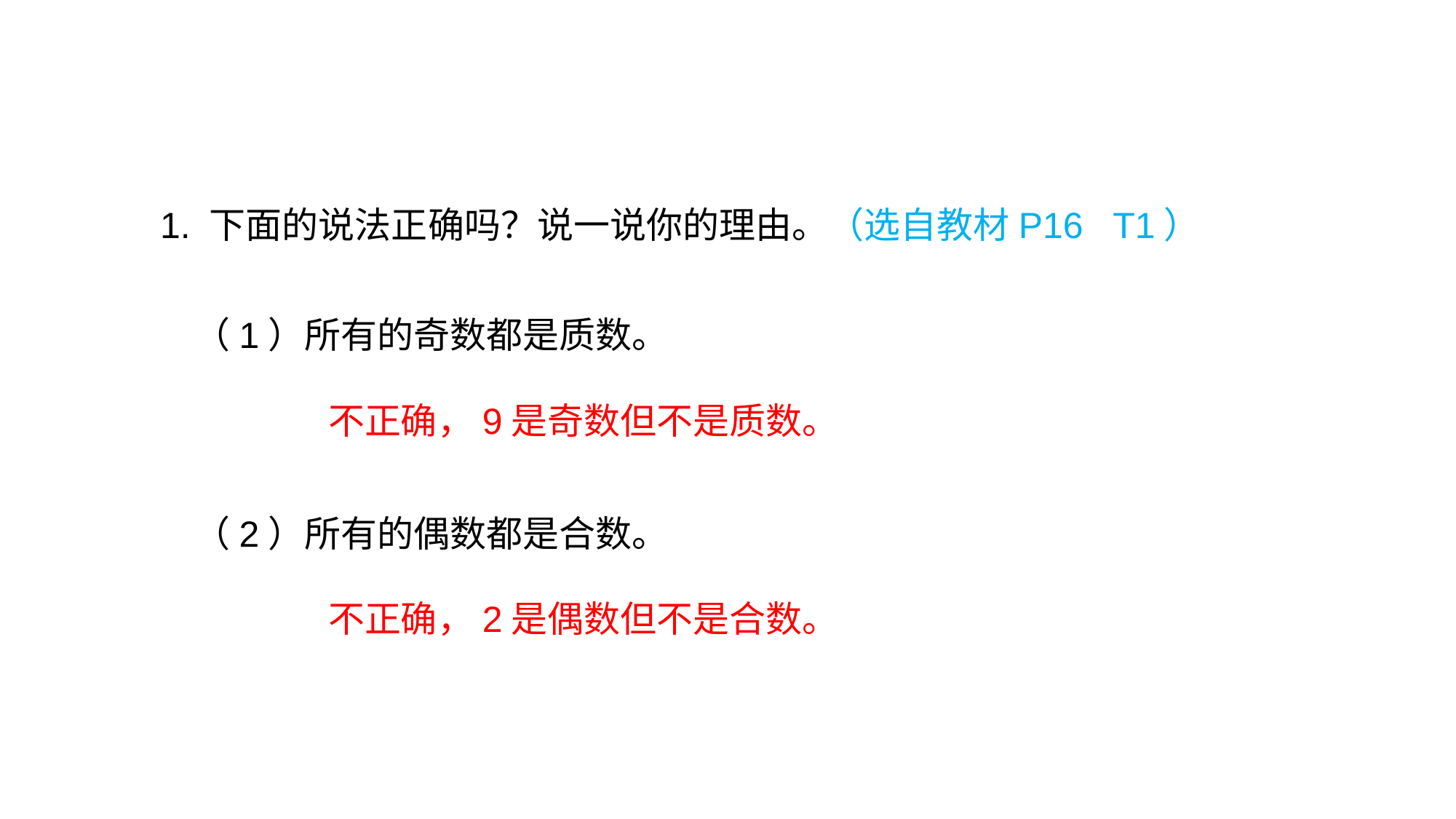

巩固练习
1. 下面的说法正确吗？说一说你的理由。（选自教材P16   T1）
（1）所有的奇数都是质数。
不正确，9是奇数但不是质数。
（2）所有的偶数都是合数。
不正确，2是偶数但不是合数。